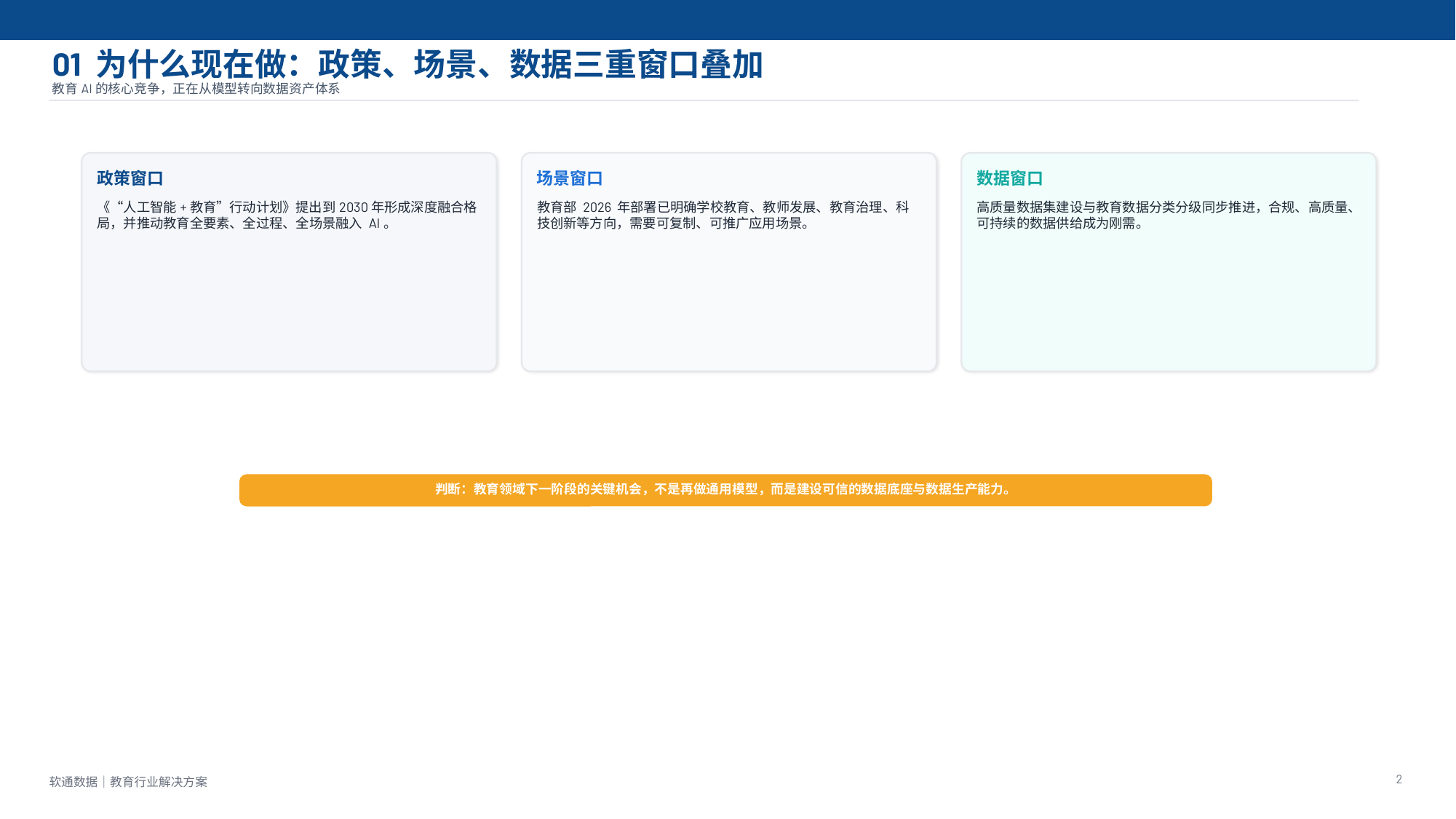

01 为什么现在做：政策、场景、数据三重窗口叠加
教育AI的核心竞争，正在从模型转向数据资产体系

政策窗口
场景窗口
数据窗口
《“人工智能+教育”行动计划》提出到2030年形成深度融合格局，并推动教育全要素、全过程、全场景融入 AI。
教育部 2026 年部署已明确学校教育、教师发展、教育治理、科技创新等方向，需要可复制、可推广应用场景。
高质量数据集建设与教育数据分类分级同步推进，合规、高质量、可持续的数据供给成为刚需。

判断：教育领域下一阶段的关键机会，不是再做通用模型，而是建设可信的数据底座与数据生产能力。
2
软通数据｜教育行业解决方案